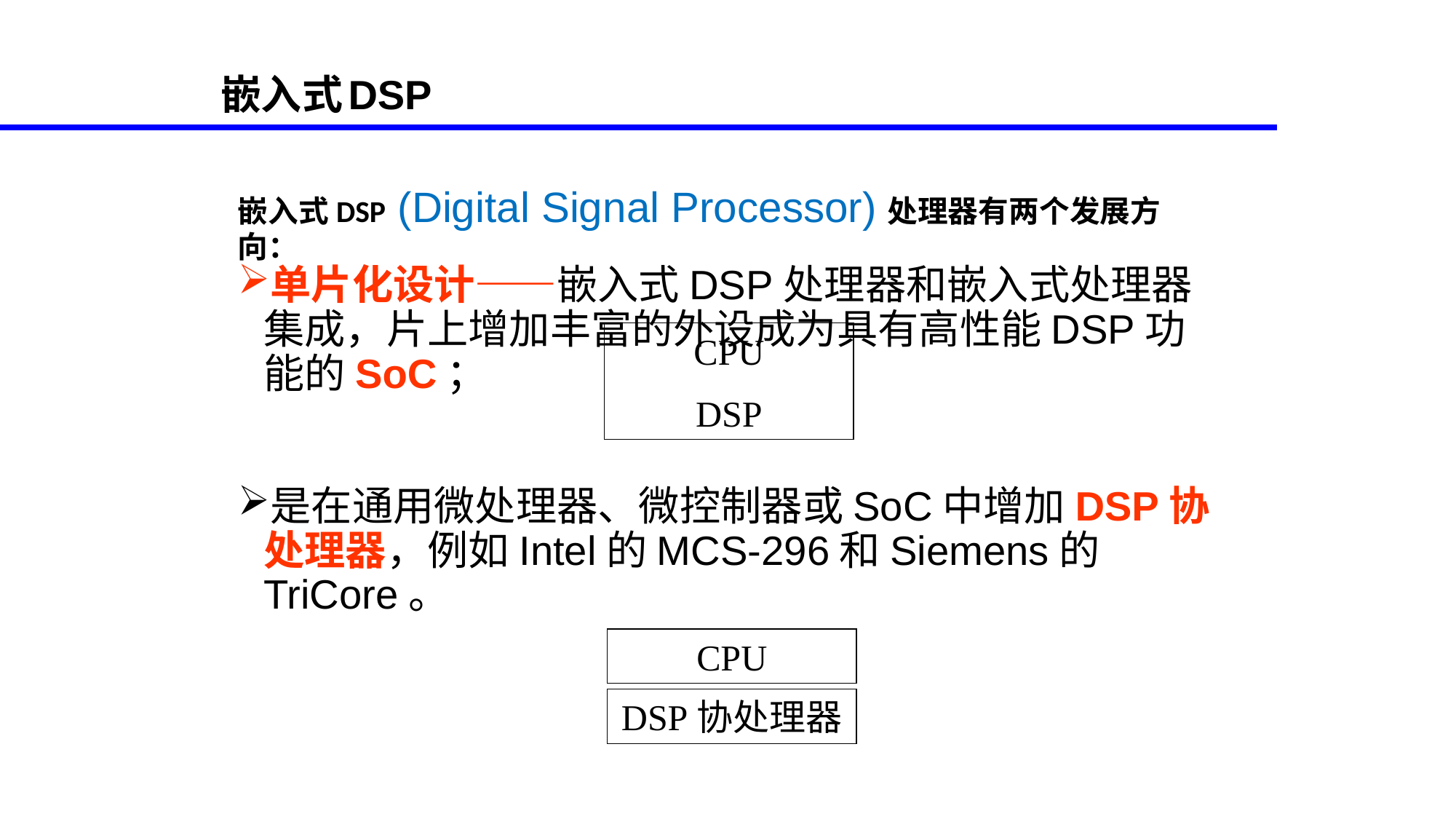

嵌入式DSP
嵌入式DSP (Digital Signal Processor)处理器有两个发展方向：
单片化设计——嵌入式DSP处理器和嵌入式处理器集成，片上增加丰富的外设成为具有高性能DSP功能的SoC；

是在通用微处理器、微控制器或SoC中增加DSP协处理器，例如Intel的MCS-296和Siemens的TriCore。

CPU
DSP
CPU
DSP协处理器
15